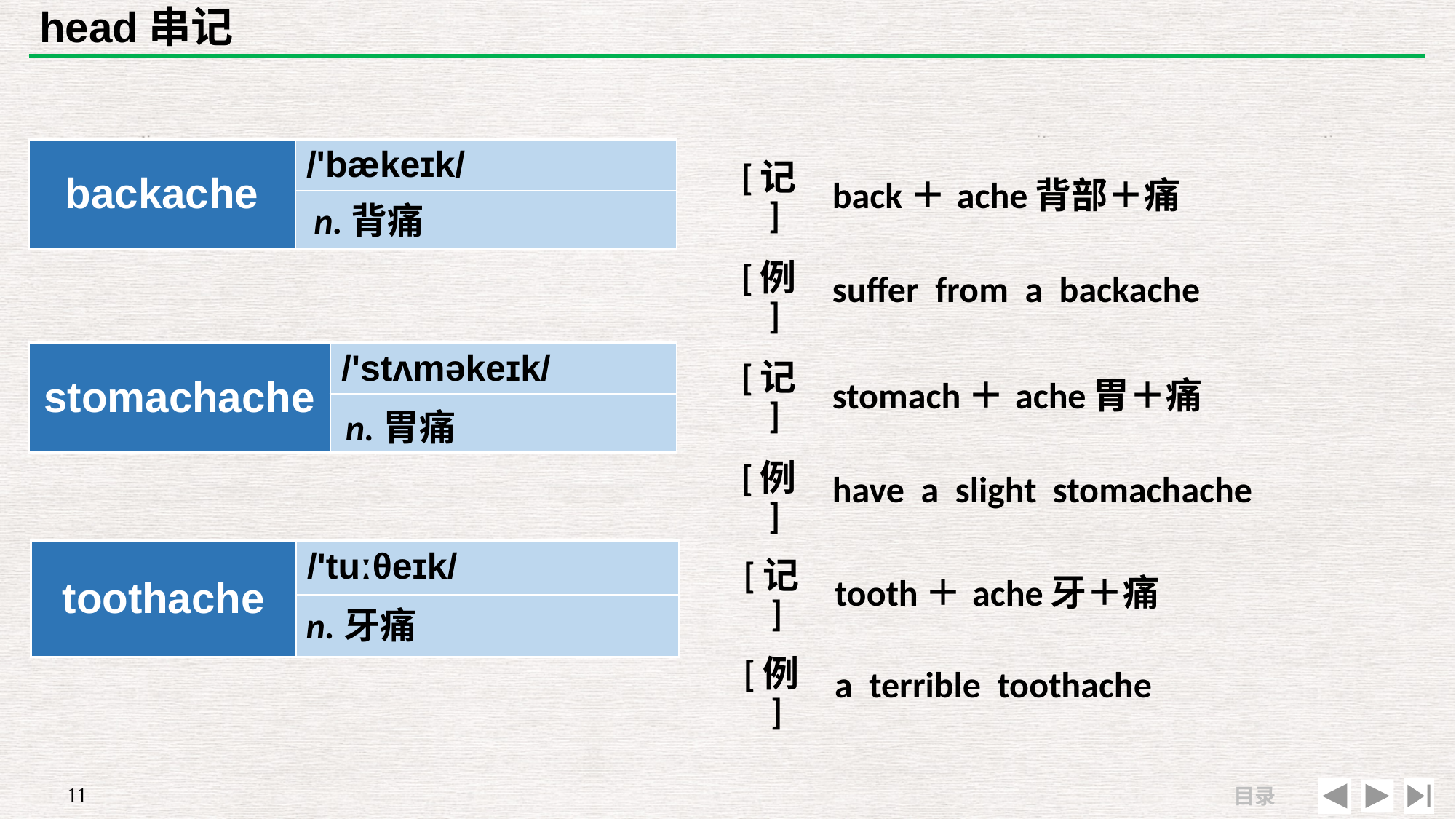

# head串记

| backache | /'bækeɪk/ |
| --- | --- |
|  |  |
| [记] | back＋ache背部＋痛 |
| --- | --- |
| [例] | suffer from a backache |
n.背痛
| stomachache | /'stʌməkeɪk/ |
| --- | --- |
|  |  |
| [记] | stomach＋ache胃＋痛 |
| --- | --- |
| [例] | have a slight stomachache |
n.胃痛
| toothache | /'tuːθeɪk/ |
| --- | --- |
|  |  |
| [记] | tooth＋ache牙＋痛 |
| --- | --- |
| [例] | a terrible toothache |
n.牙痛